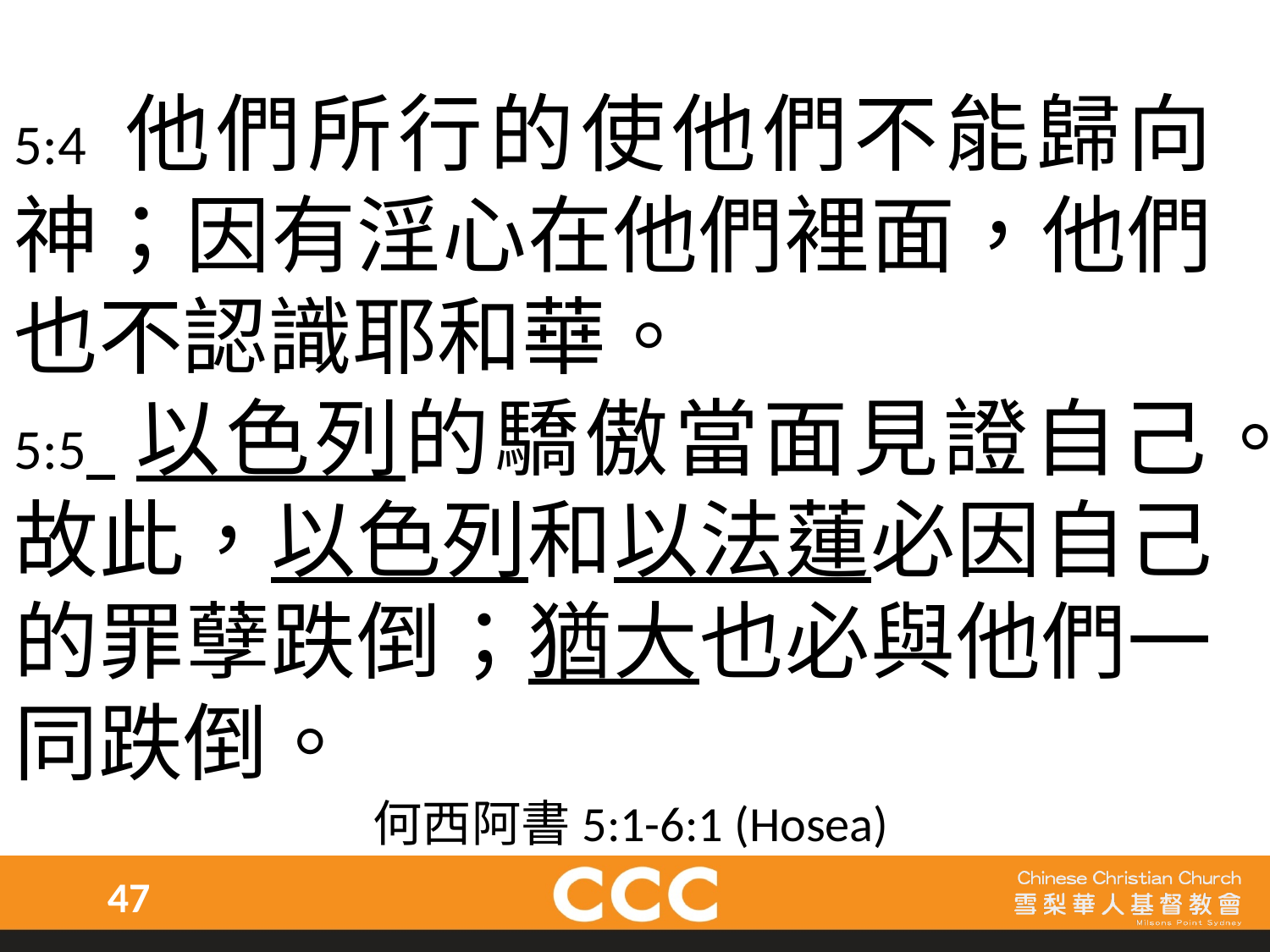

5:4 他們所行的使他們不能歸向神；因有淫心在他們裡面，他們也不認識耶和華。
5:5 以色列的驕傲當面見證自己。故此，以色列和以法蓮必因自己的罪孽跌倒；猶大也必與他們一同跌倒。
何西阿書5:1-6:1 (Hosea)
47